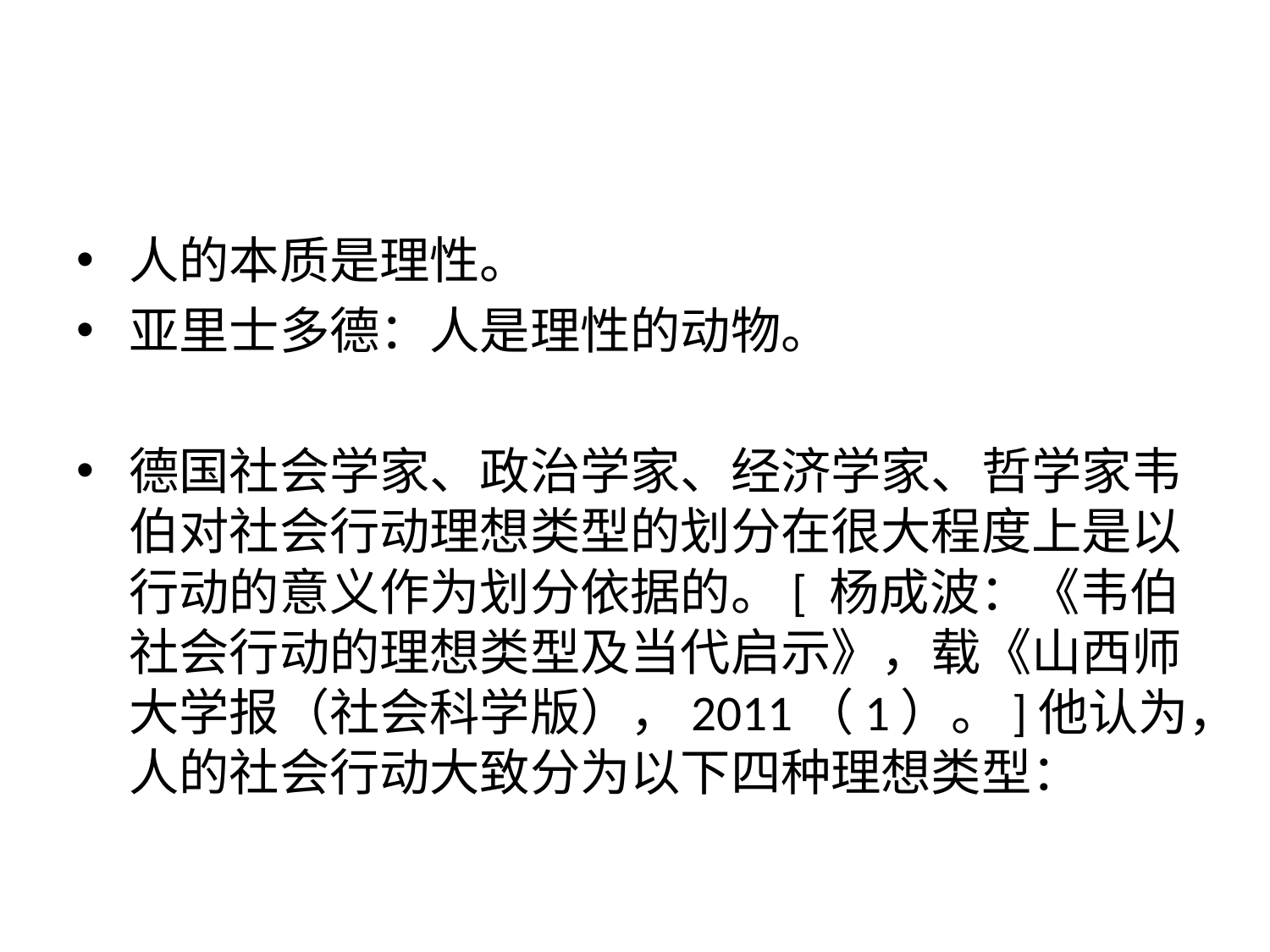

#
人的本质是理性。
亚里士多德：人是理性的动物。

德国社会学家、政治学家、经济学家、哲学家韦伯对社会行动理想类型的划分在很大程度上是以行动的意义作为划分依据的。[ 杨成波：《韦伯社会行动的理想类型及当代启示》，载《山西师大学报（社会科学版），2011（1）。]他认为，人的社会行动大致分为以下四种理想类型：